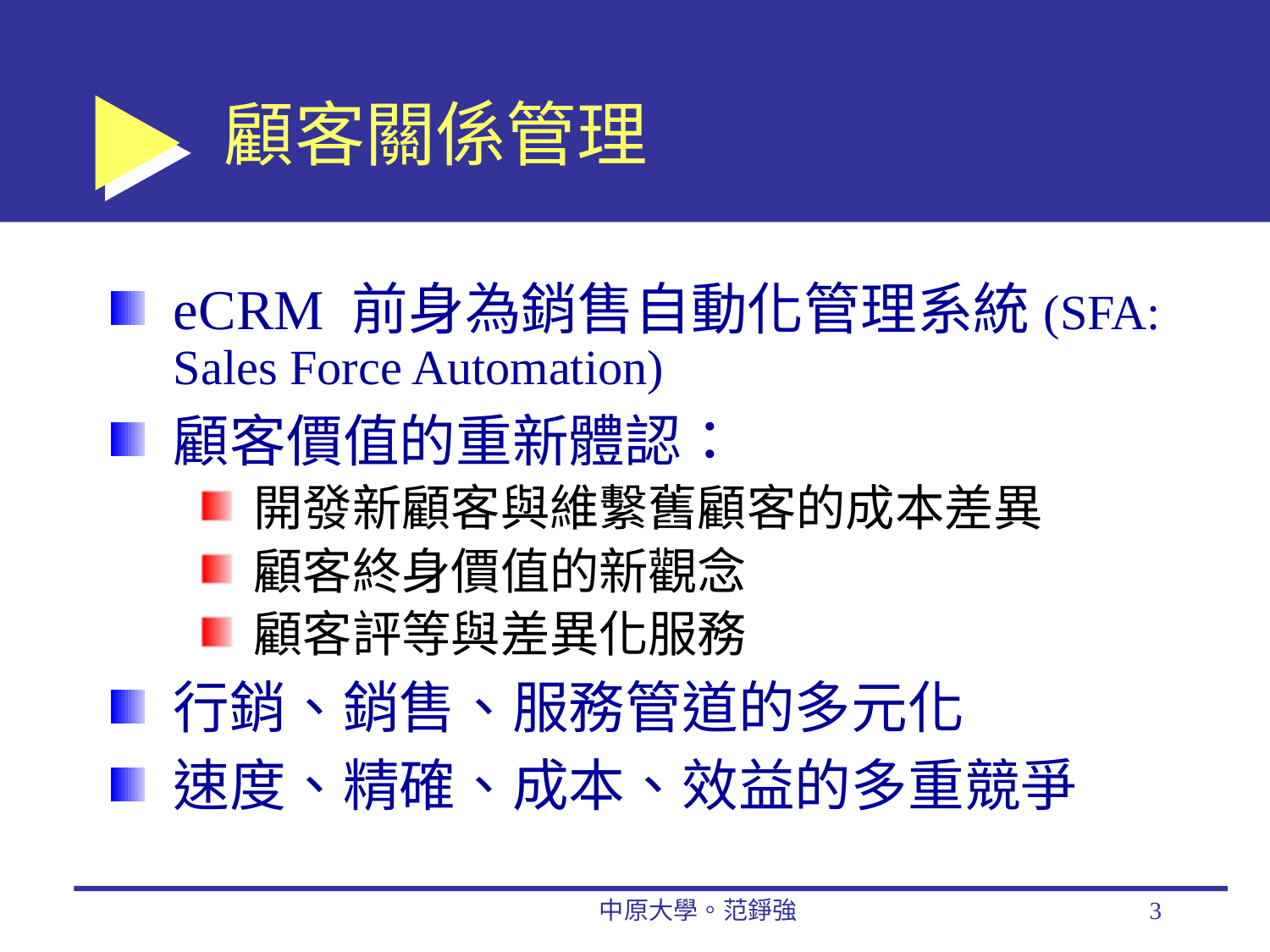

# 顧客關係管理
eCRM 前身為銷售自動化管理系統(SFA: Sales Force Automation)
顧客價值的重新體認：
開發新顧客與維繫舊顧客的成本差異
顧客終身價值的新觀念
顧客評等與差異化服務
行銷、銷售、服務管道的多元化
速度、精確、成本、效益的多重競爭
中原大學。范錚強
3